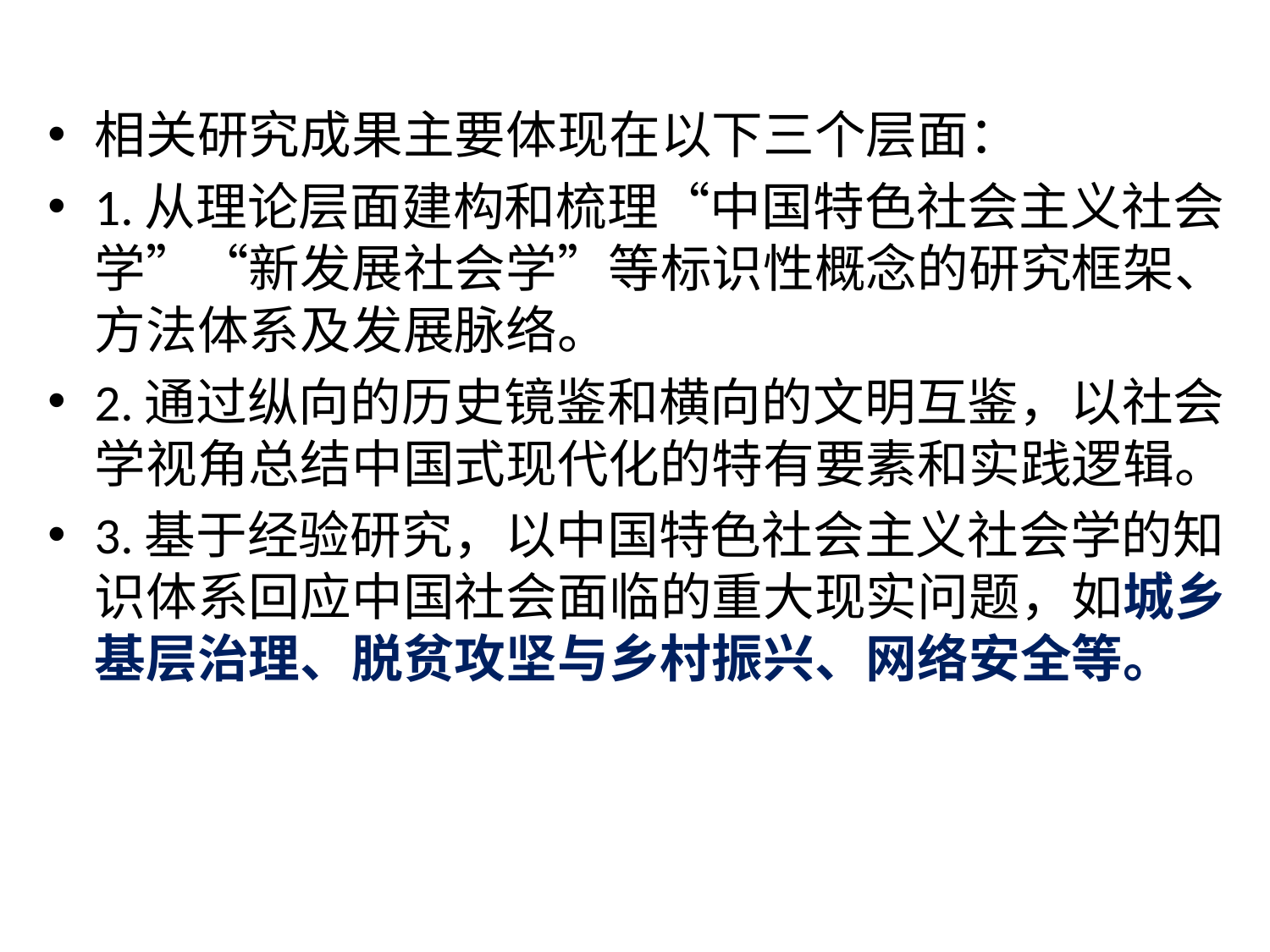

相关研究成果主要体现在以下三个层面：
1.从理论层面建构和梳理“中国特色社会主义社会学”“新发展社会学”等标识性概念的研究框架、方法体系及发展脉络。
2.通过纵向的历史镜鉴和横向的文明互鉴，以社会学视角总结中国式现代化的特有要素和实践逻辑。
3.基于经验研究，以中国特色社会主义社会学的知识体系回应中国社会面临的重大现实问题，如城乡基层治理、脱贫攻坚与乡村振兴、网络安全等。